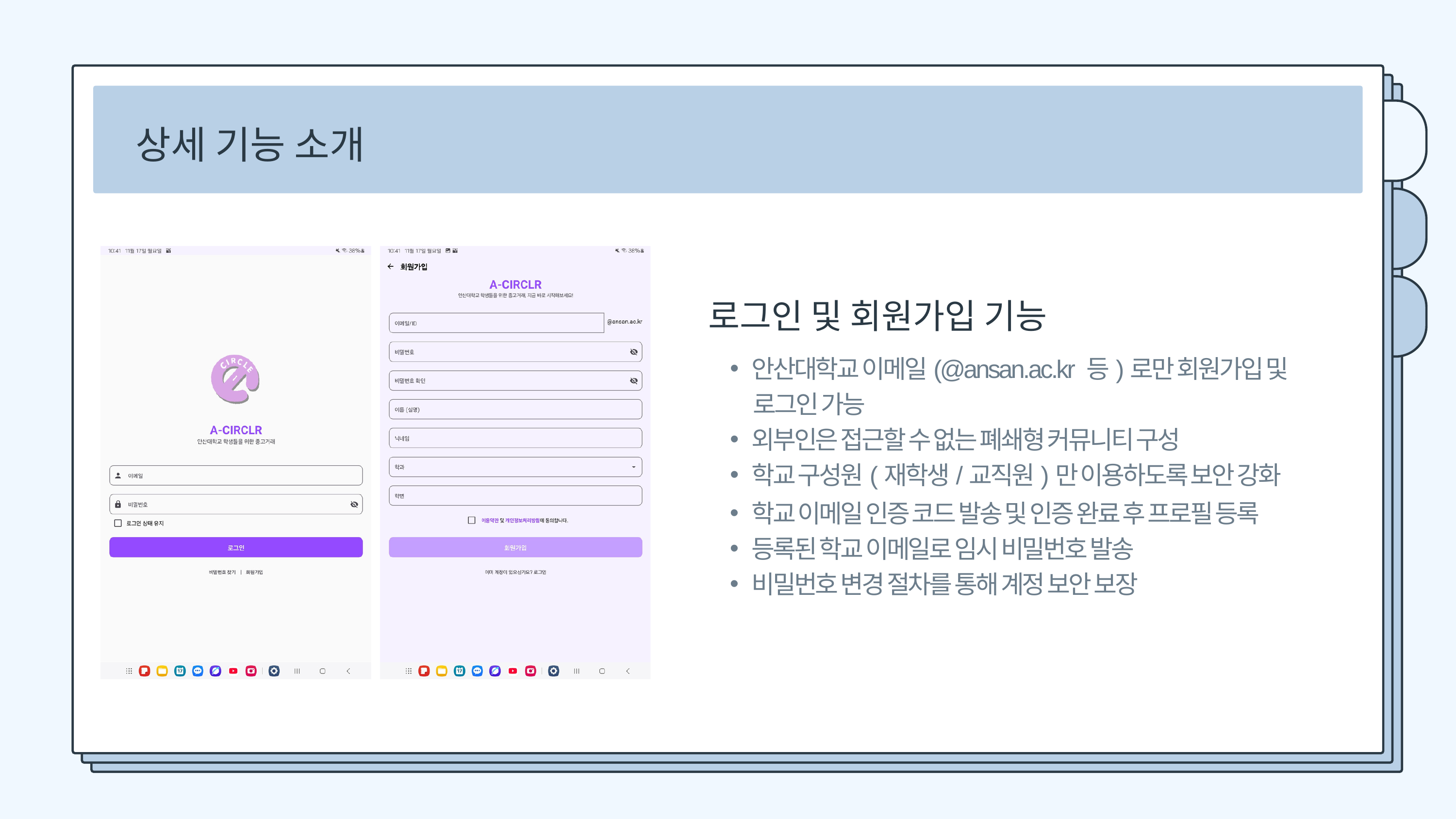

상세 기능 소개

로그인 및 회원가입 기능
안산대학교 이메일(@ansan.ac.kr 등)로만 회원가입 및
    로그인 가능
외부인은 접근할 수 없는 폐쇄형 커뮤니티 구성
학교 구성원(재학생/교직원)만 이용하도록 보안 강화

학교 이메일 인증 코드 발송 및 인증 완료 후 프로필 등록
등록된 학교 이메일로 임시 비밀번호 발송
비밀번호 변경 절차를 통해 계정 보안 보장